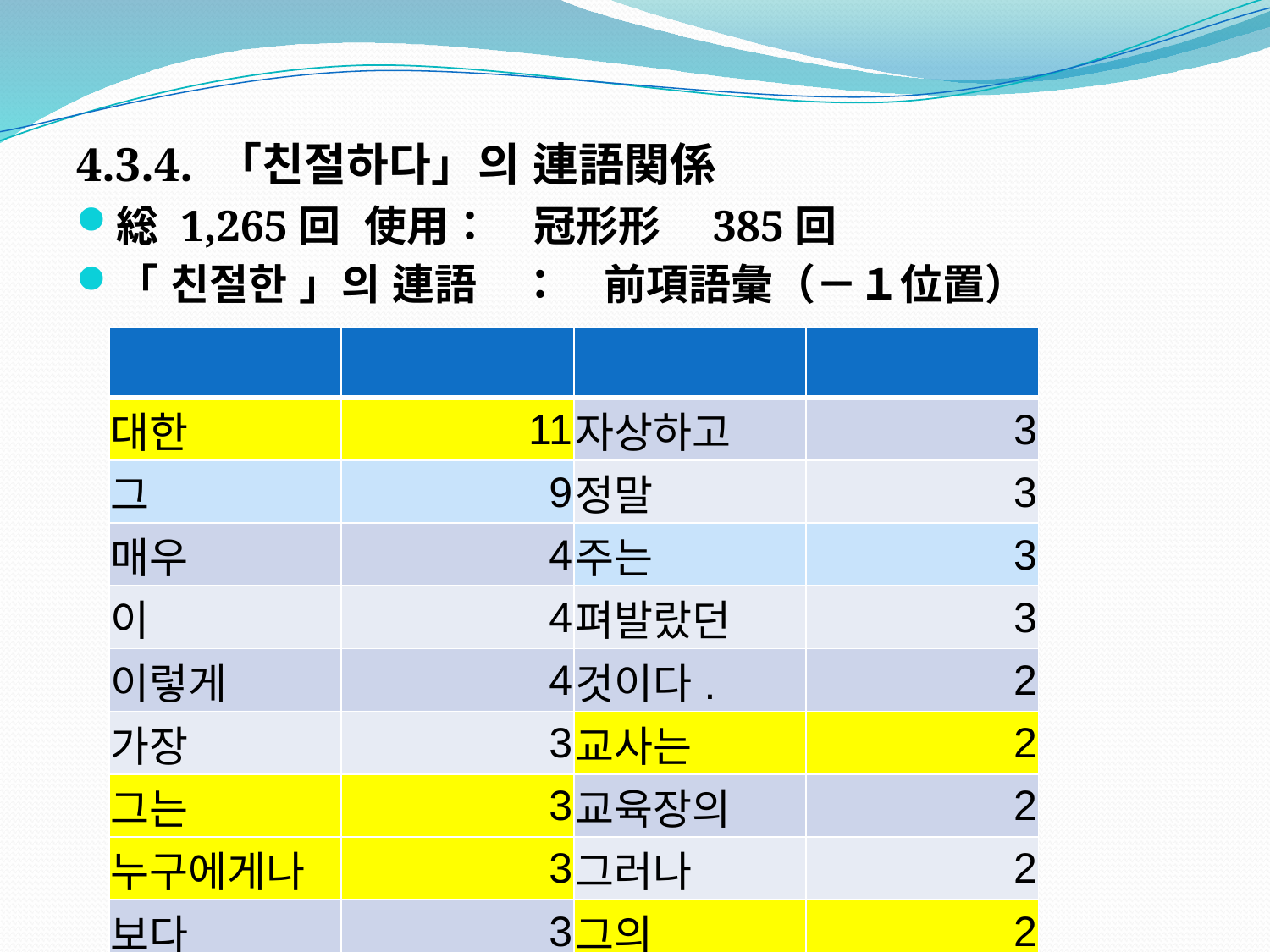

#
4.3.4. 「친절하다」의 連語関係
総 1,265回  使用：　冠形形　385回
「 친절한 」의 連語　：　前項語彙（－１位置）

|  |  |  |  |
| --- | --- | --- | --- |
| 대한 | 11 | 자상하고 | 3 |
| 그 | 9 | 정말 | 3 |
| 매우 | 4 | 주는 | 3 |
| 이 | 4 | 펴발랐던 | 3 |
| 이렇게 | 4 | 것이다. | 2 |
| 가장 | 3 | 교사는 | 2 |
| 그는 | 3 | 교육장의 | 2 |
| 누구에게나 | 3 | 그러나 | 2 |
| 보다 | 3 | 그의 | 2 |
| 있고 | 3 | 나의 | 2 |